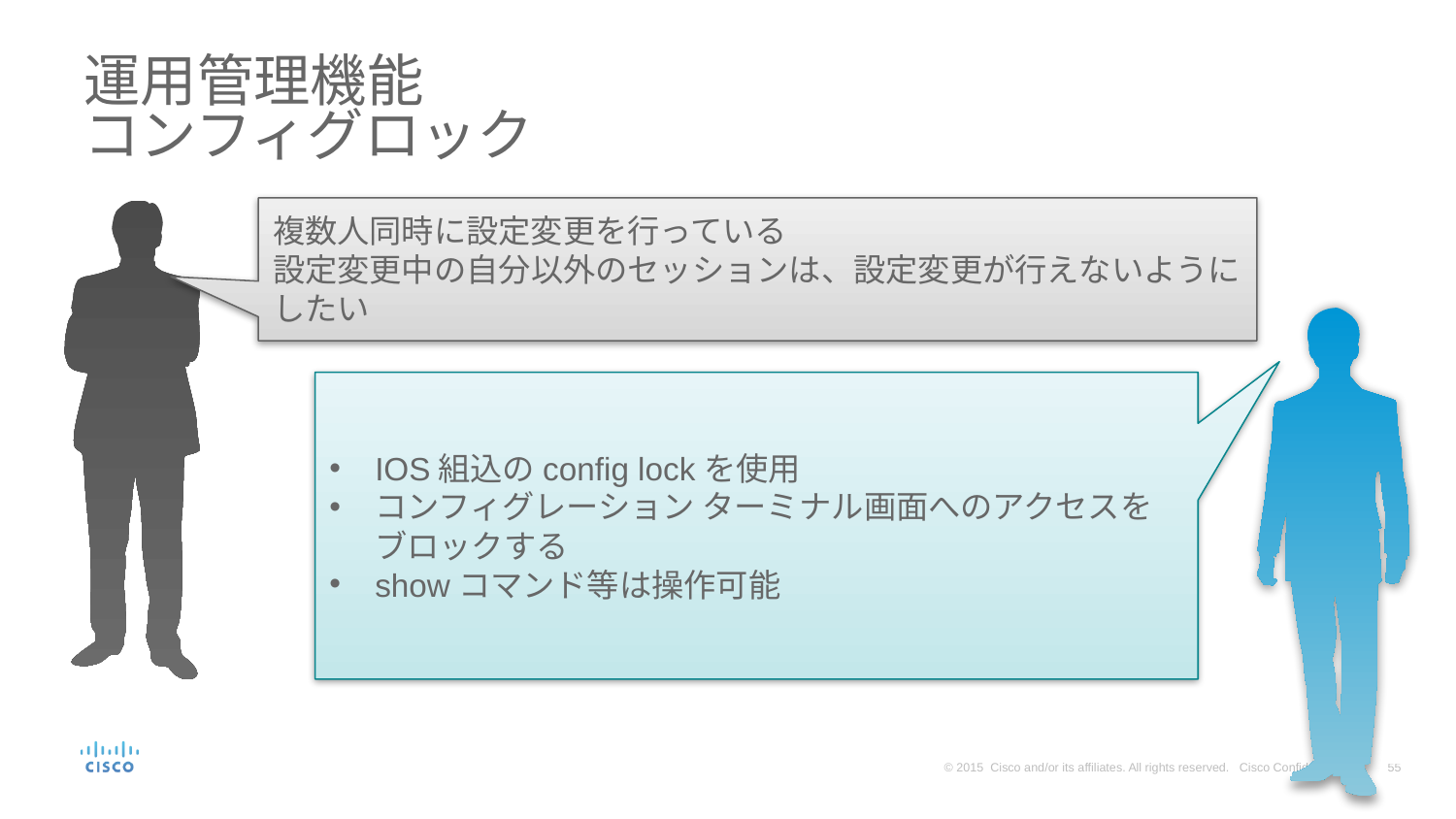

# 運用管理機能 コンフィグロック

複数人同時に設定変更を行っている
設定変更中の自分以外のセッションは、設定変更が行えないようにしたい

IOS組込のconfig lockを使用
コンフィグレーション ターミナル画面へのアクセスをブロックする
showコマンド等は操作可能